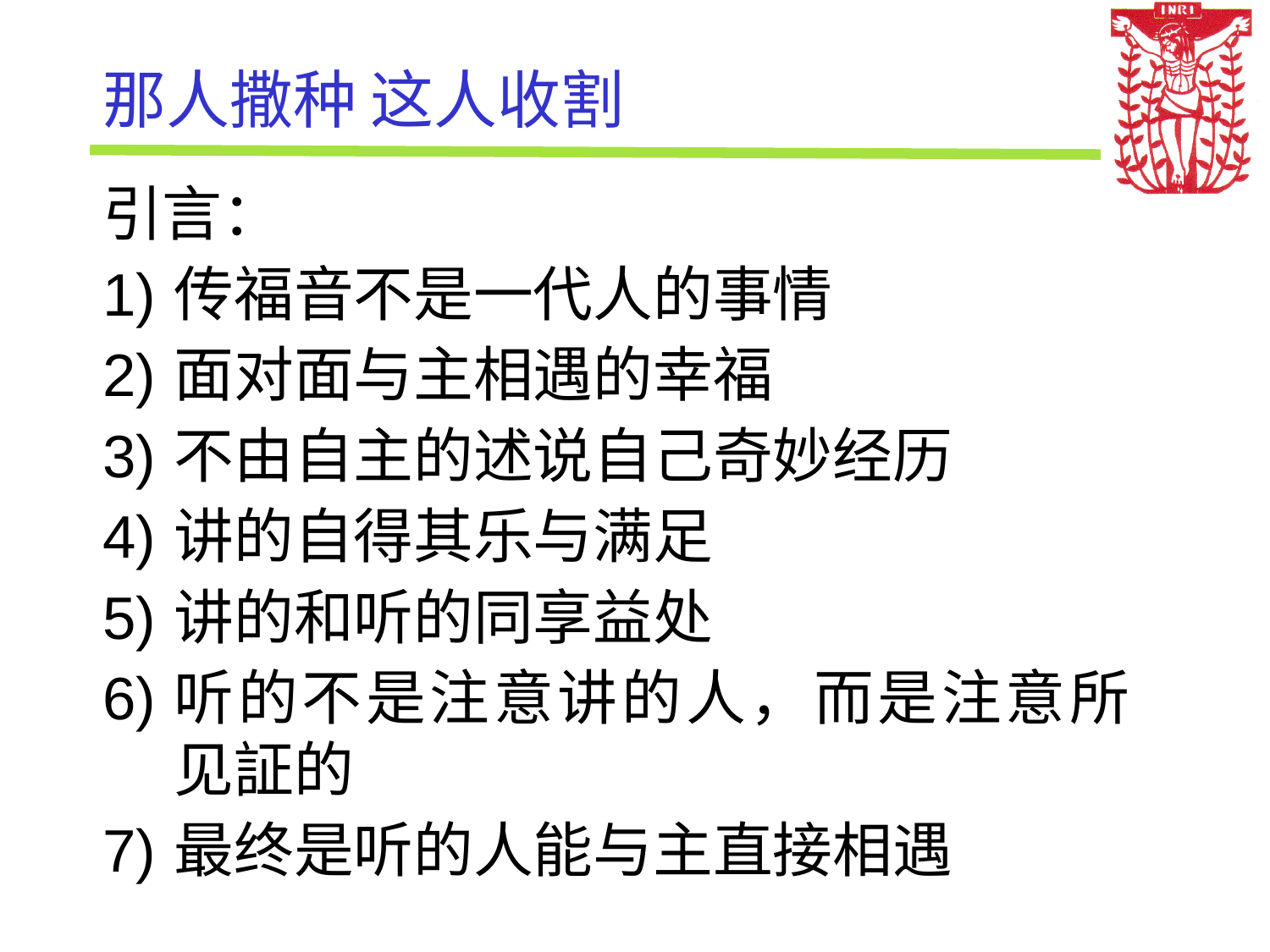

# 那人撒种 这人收割
引言：
传福音不是一代人的事情
面对面与主相遇的幸福
不由自主的述说自己奇妙经历
讲的自得其乐与满足
讲的和听的同享益处
听的不是注意讲的人，而是注意所见証的
最终是听的人能与主直接相遇